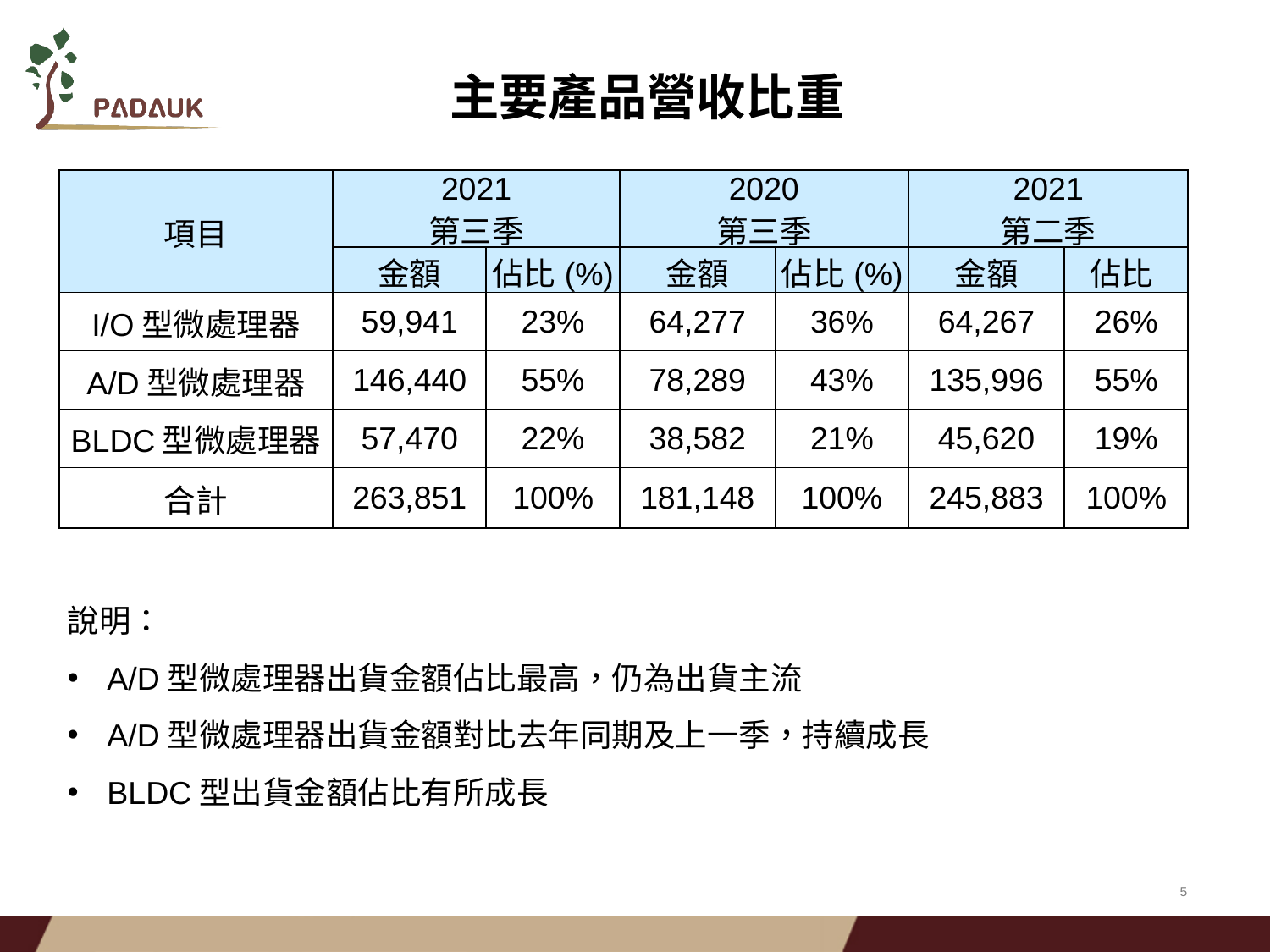

主要產品營收比重
| 項目 | 2021 第三季 |  | 2020 第三季 |  | 2021 第二季 |  |
| --- | --- | --- | --- | --- | --- | --- |
|  | 金額 | 佔比(%) | 金額 | 佔比(%) | 金額 | 佔比(%) |
| I/O型微處理器 | 59,941 | 23% | 64,277 | 36% | 64,267 | 26% |
| A/D型微處理器 | 146,440 | 55% | 78,289 | 43% | 135,996 | 55% |
| BLDC型微處理器 | 57,470 | 22% | 38,582 | 21% | 45,620 | 19% |
| 合計 | 263,851 | 100% | 181,148 | 100% | 245,883 | 100% |
說明：
A/D型微處理器出貨金額佔比最高，仍為出貨主流
A/D型微處理器出貨金額對比去年同期及上一季，持續成長
BLDC型出貨金額佔比有所成長
5